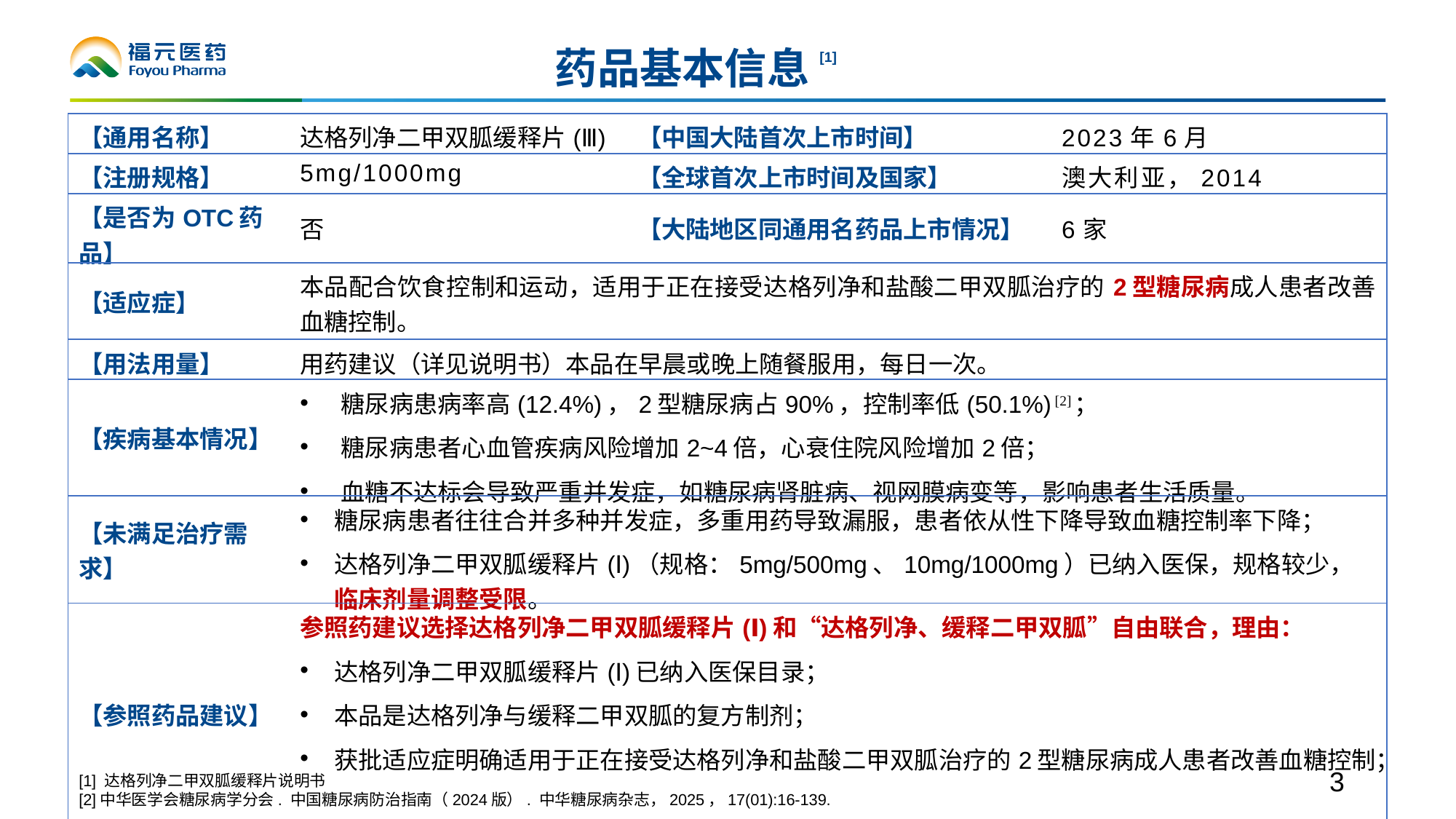

药品基本信息[1]
| 【通用名称】 | 达格列净二甲双胍缓释片(Ⅲ) | 【中国大陆首次上市时间】 | 2023年6月 |
| --- | --- | --- | --- |
| 【注册规格】 | 5mg/1000mg | 【全球首次上市时间及国家】 | 澳大利亚，2014 |
| 【是否为OTC药品】 | 否 | 【大陆地区同通用名药品上市情况】 | 6家 |
| 【适应症】 | 本品配合饮食控制和运动，适用于正在接受达格列净和盐酸二甲双胍治疗的2型糖尿病成人患者改善血糖控制。 |  |  |
| 【用法用量】 | 用药建议（详见说明书）本品在早晨或晚上随餐服用，每日一次。 |  |  |
| 【疾病基本情况】 | 糖尿病患病率高(12.4%)，2型糖尿病占90%，控制率低(50.1%) [2]； 糖尿病患者心血管疾病风险增加2~4倍，心衰住院风险增加2倍； 血糖不达标会导致严重并发症，如糖尿病肾脏病、视网膜病变等，影响患者生活质量。 |  |  |
| 【未满足治疗需求】 | 糖尿病患者往往合并多种并发症，多重用药导致漏服，患者依从性下降导致血糖控制率下降； 达格列净二甲双胍缓释片(Ⅰ)（规格：5mg/500mg、10mg/1000mg）已纳入医保，规格较少，临床剂量调整受限。 |  |  |
| 【参照药品建议】 | 参照药建议选择达格列净二甲双胍缓释片(Ⅰ)和“达格列净、缓释二甲双胍”自由联合，理由： 达格列净二甲双胍缓释片(Ⅰ)已纳入医保目录； 本品是达格列净与缓释二甲双胍的复方制剂； 获批适应症明确适用于正在接受达格列净和盐酸二甲双胍治疗的2型糖尿病成人患者改善血糖控制； 达格列净和二甲双胍均在医保目录内，且在2018版国家基药目录内。 |  |  |
3
[1] 达格列净二甲双胍缓释片说明书
[2]中华医学会糖尿病学分会. 中国糖尿病防治指南（2024版）. 中华糖尿病杂志，2025，17(01):16-139.